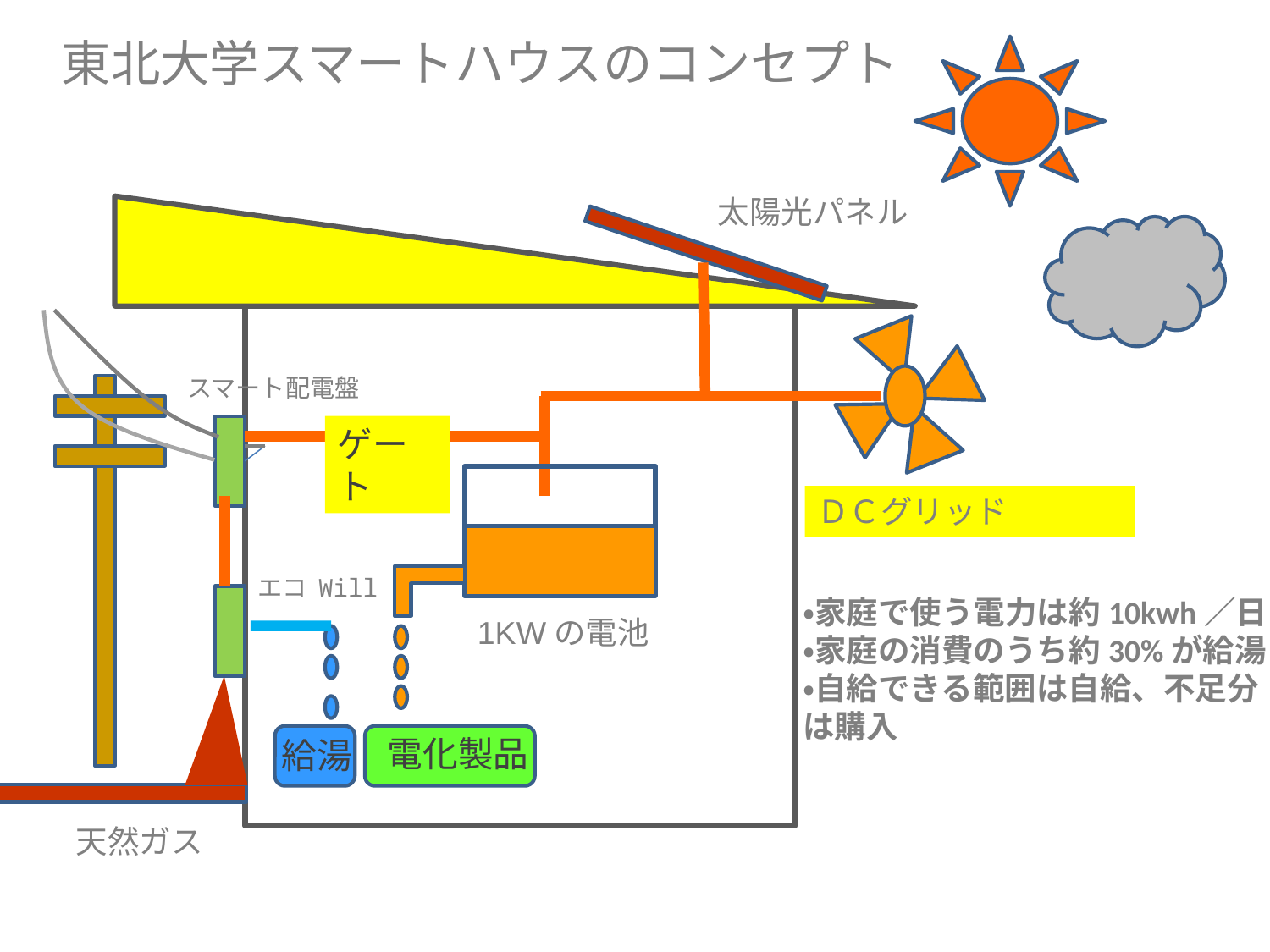

東北大学スマートハウスのコンセプト

太陽光パネル

スマート配電盤

ゲート

ＤＣグリッド

エコ Will

・家庭で使う電力は約10kwh／日
・家庭の消費のうち約30%が給湯
・自給できる範囲は自給、不足分は購入
1KWの電池

電化製品

給湯

　　天然ガス